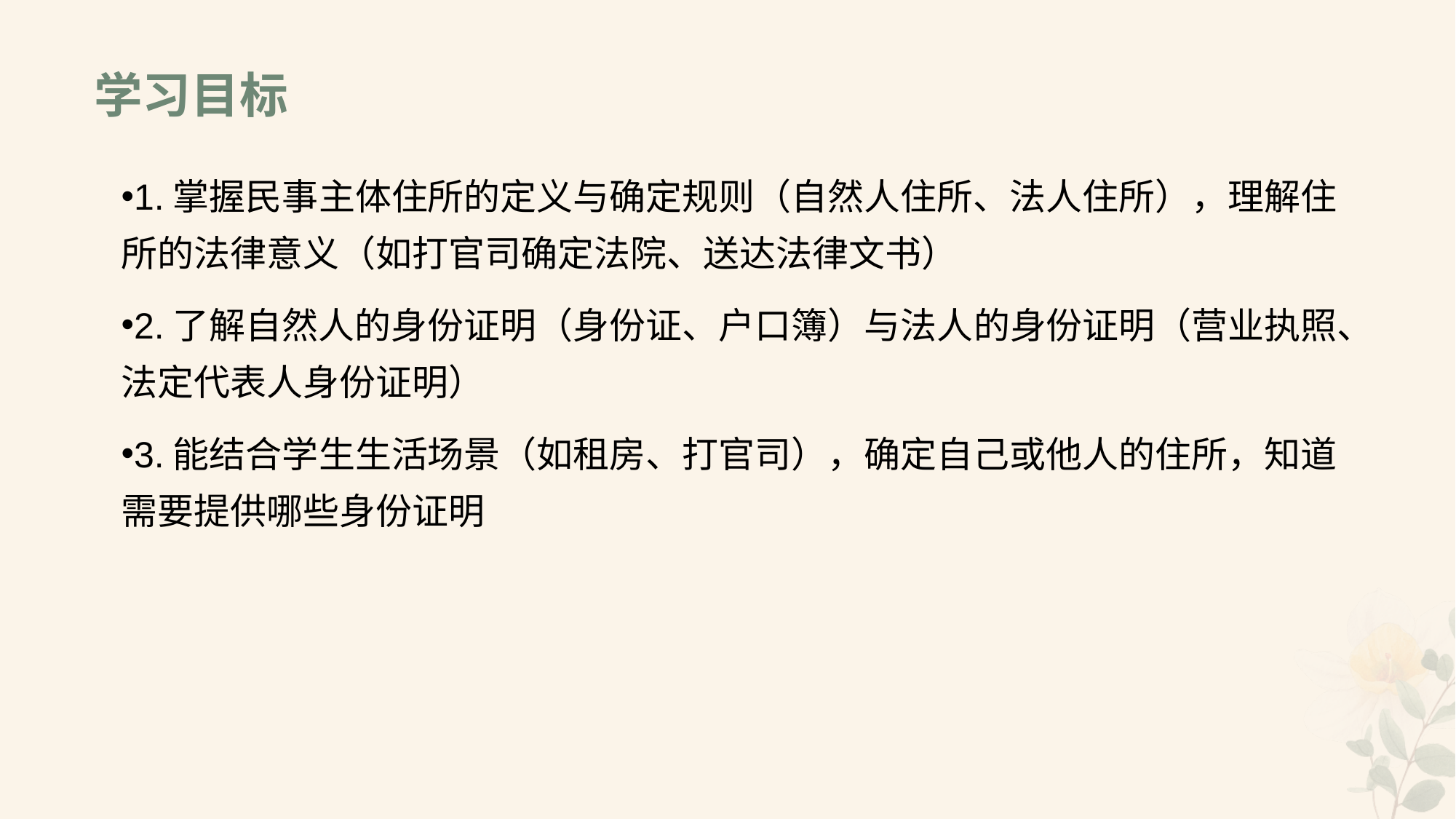

# 学习目标
1.掌握民事主体住所的定义与确定规则（自然人住所、法人住所），理解住所的法律意义（如打官司确定法院、送达法律文书）
2.了解自然人的身份证明（身份证、户口簿）与法人的身份证明（营业执照、法定代表人身份证明）
3.能结合学生生活场景（如租房、打官司），确定自己或他人的住所，知道需要提供哪些身份证明